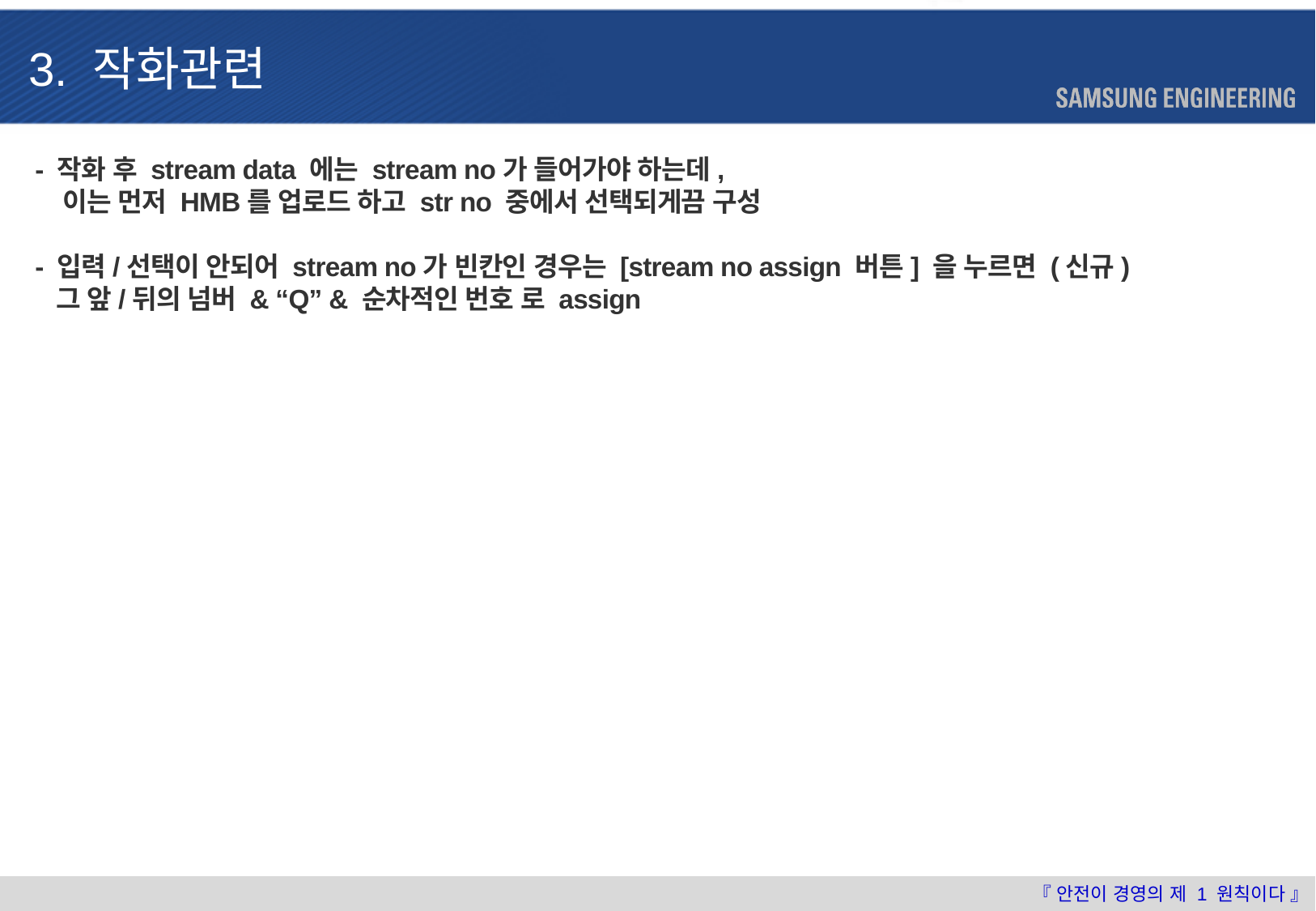

3. 작화관련
- 작화 후 stream data 에는 stream no가 들어가야 하는데,
   이는 먼저 HMB를 업로드 하고 str no 중에서 선택되게끔 구성

- 입력/선택이 안되어 stream no가 빈칸인 경우는 [stream no assign 버튼] 을 누르면 (신규)
  그 앞/뒤의 넘버 & “Q” & 순차적인 번호 로 assign